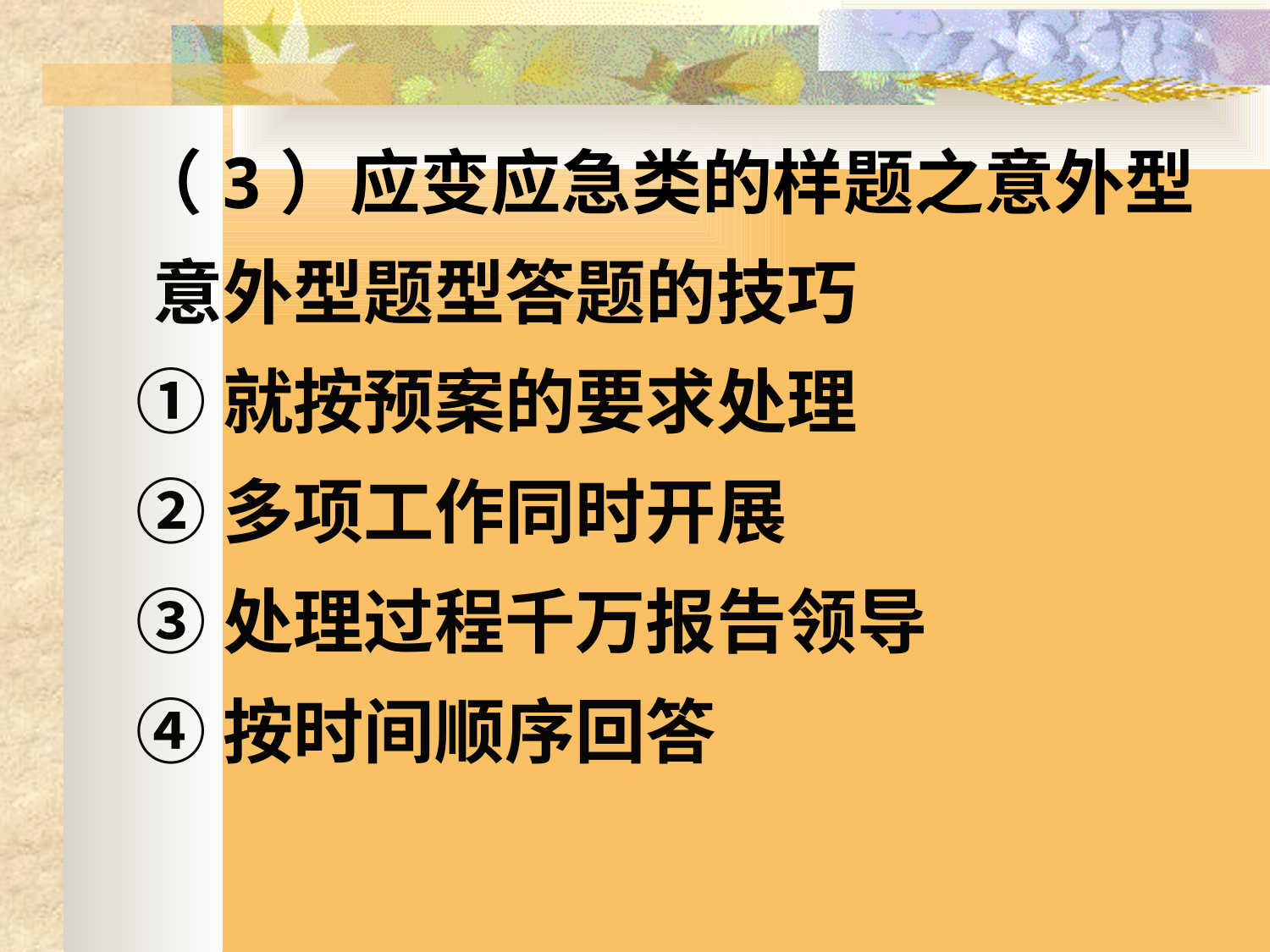

（3）应变应急类的样题之意外型
   意外型题型答题的技巧
   ①就按预案的要求处理
   ②多项工作同时开展
   ③处理过程千万报告领导
   ④按时间顺序回答